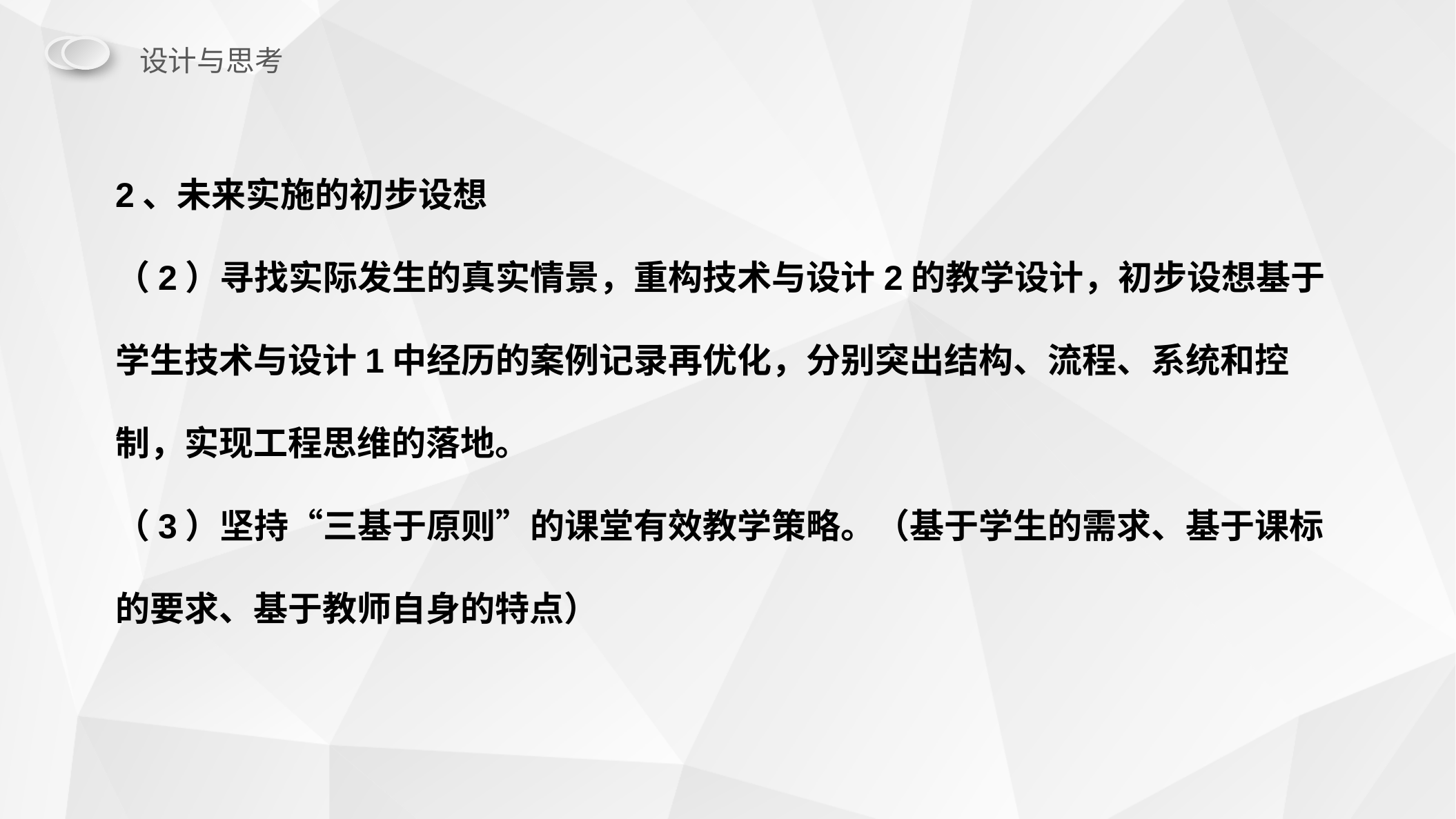

设计与思考

2、未来实施的初步设想
（2）寻找实际发生的真实情景，重构技术与设计2的教学设计，初步设想基于学生技术与设计1中经历的案例记录再优化，分别突出结构、流程、系统和控制，实现工程思维的落地。
（3）坚持“三基于原则”的课堂有效教学策略。（基于学生的需求、基于课标的要求、基于教师自身的特点）